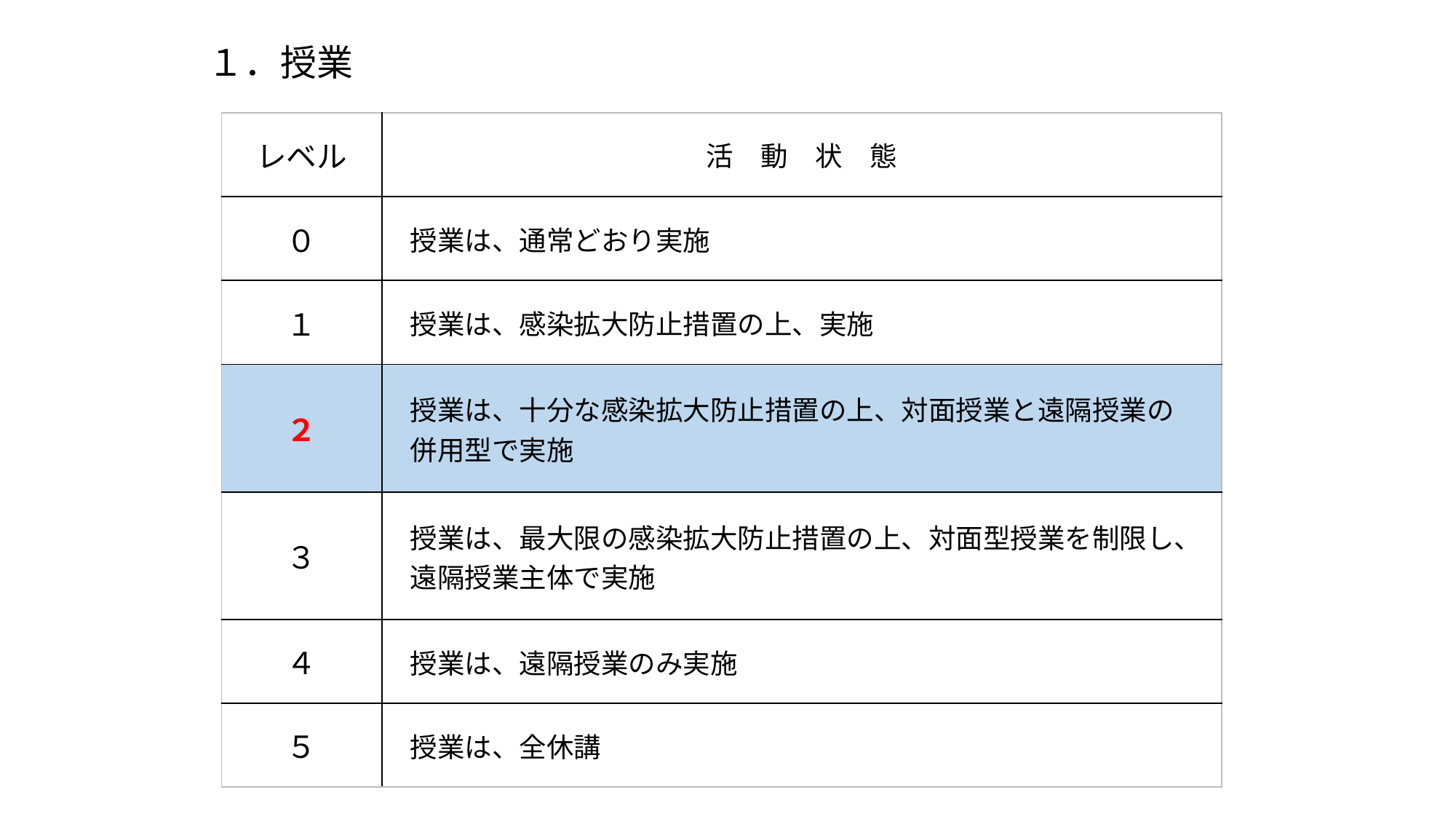

１．授業
| レベル | 活　動　状　態 |
| --- | --- |
| ０ | 授業は、通常どおり実施 |
| １ | 授業は、感染拡大防止措置の上、実施 |
| ２ | 授業は、十分な感染拡大防止措置の上、対面授業と遠隔授業の 　併用型で実施 |
| ３ | 授業は、最大限の感染拡大防止措置の上、対面型授業を制限し、 　遠隔授業主体で実施 |
| ４ | 授業は、遠隔授業のみ実施 |
| ５ | 授業は、全休講 |